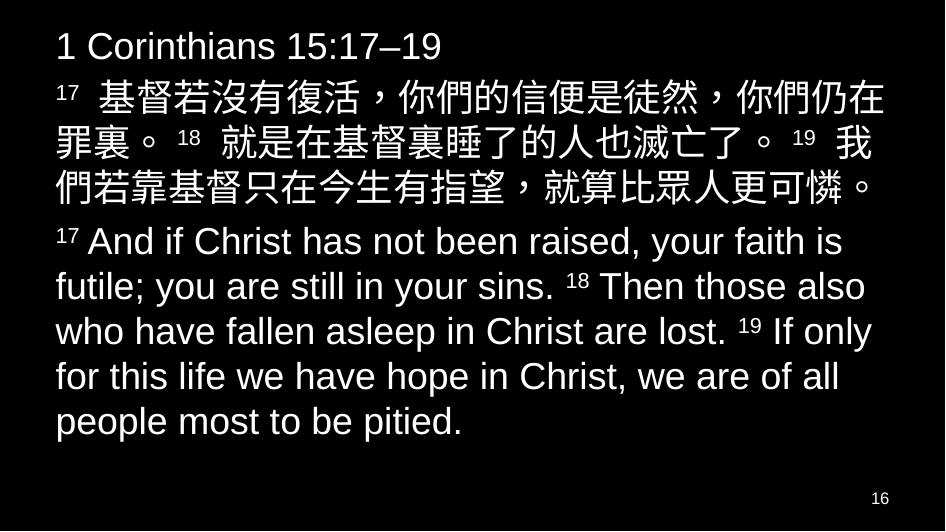

1 Corinthians 15:17–19
17 基督若沒有復活，你們的信便是徒然，你們仍在罪裏。18 就是在基督裏睡了的人也滅亡了。19 我們若靠基督只在今生有指望，就算比眾人更可憐。
17 And if Christ has not been raised, your faith is futile; you are still in your sins. 18 Then those also who have fallen asleep in Christ are lost. 19 If only for this life we have hope in Christ, we are of all people most to be pitied.

16